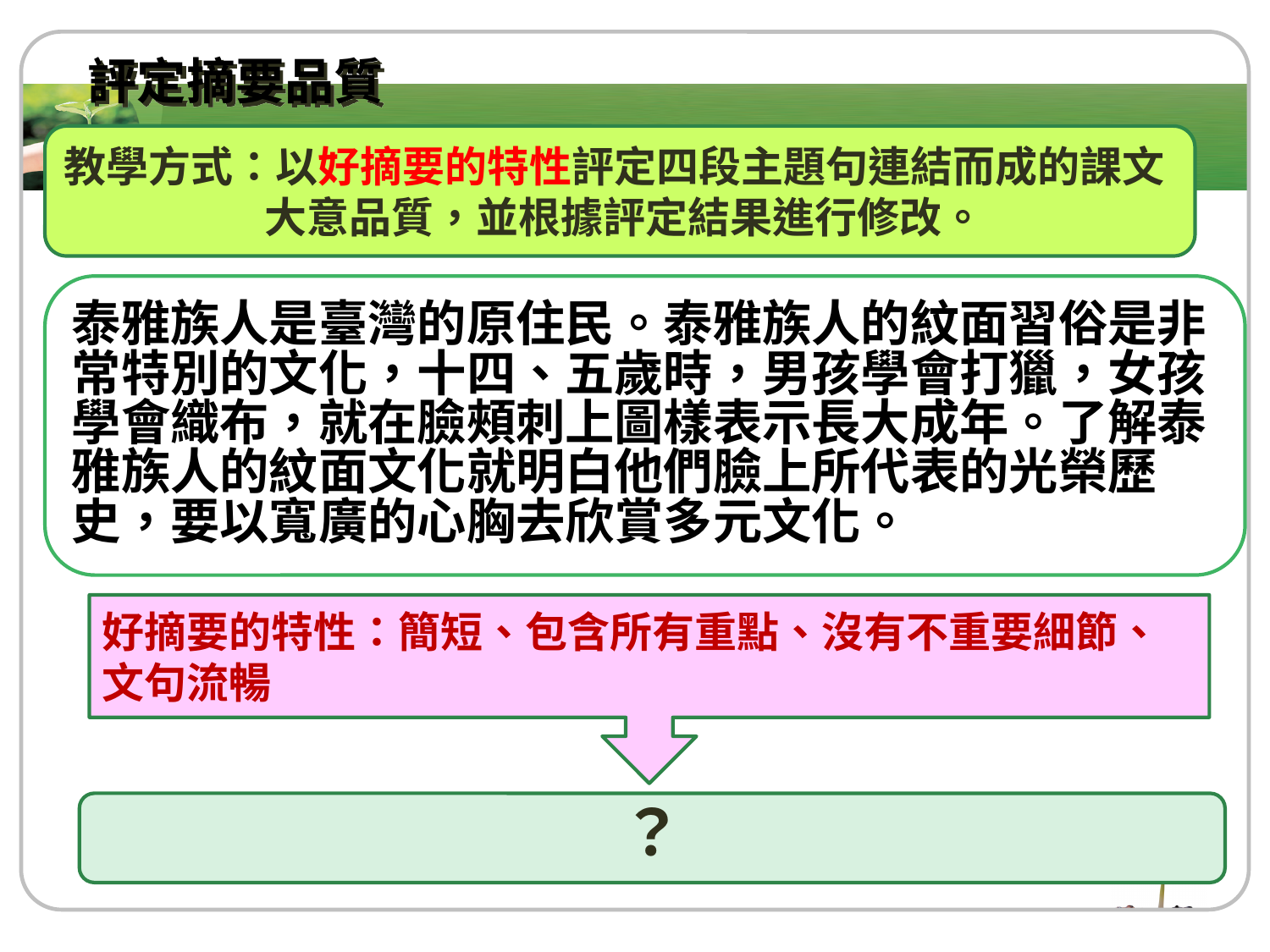

# 評定摘要品質
教學方式：以好摘要的特性評定四段主題句連結而成的課文
                    大意品質，並根據評定結果進行修改。
泰雅族人是臺灣的原住民。泰雅族人的紋面習俗是非常特別的文化，十四、五歲時，男孩學會打獵，女孩學會織布，就在臉頰刺上圖樣表示長大成年。了解泰雅族人的紋面文化就明白他們臉上所代表的光榮歷史，要以寬廣的心胸去欣賞多元文化。
好摘要的特性：簡短、包含所有重點、沒有不重要細節、文句流暢
？